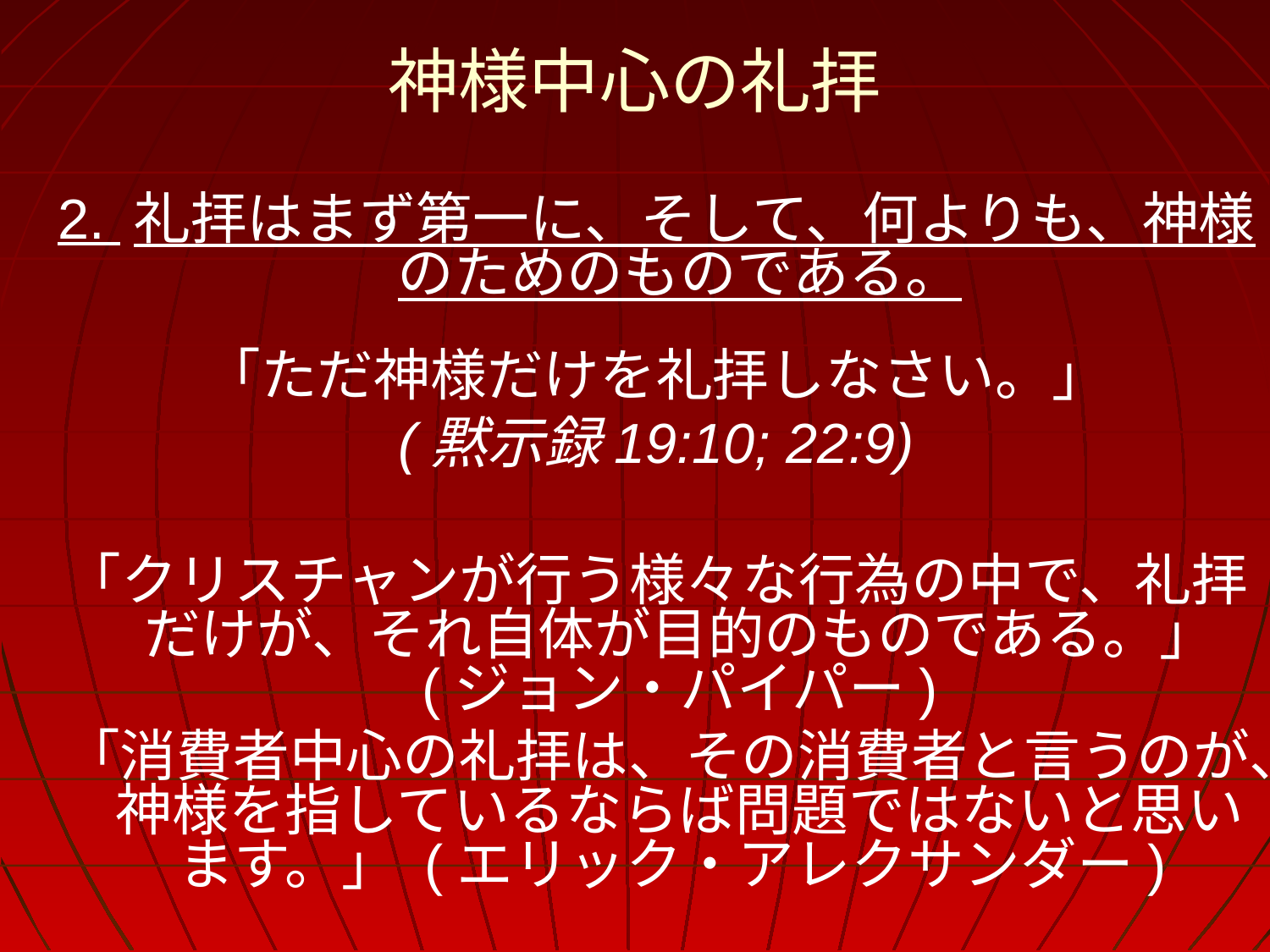

神様中心の礼拝

2. 礼拝はまず第一に、そして、何よりも、神様のためのものである。

「ただ神様だけを礼拝しなさい。」
(黙示録19:10; 22:9)

「クリスチャンが行う様々な行為の中で、礼拝だけが、それ自体が目的のものである。」 (ジョン・パイパー)
「消費者中心の礼拝は、その消費者と言うのが、神様を指しているならば問題ではないと思います。」 (エリック・アレクサンダー)